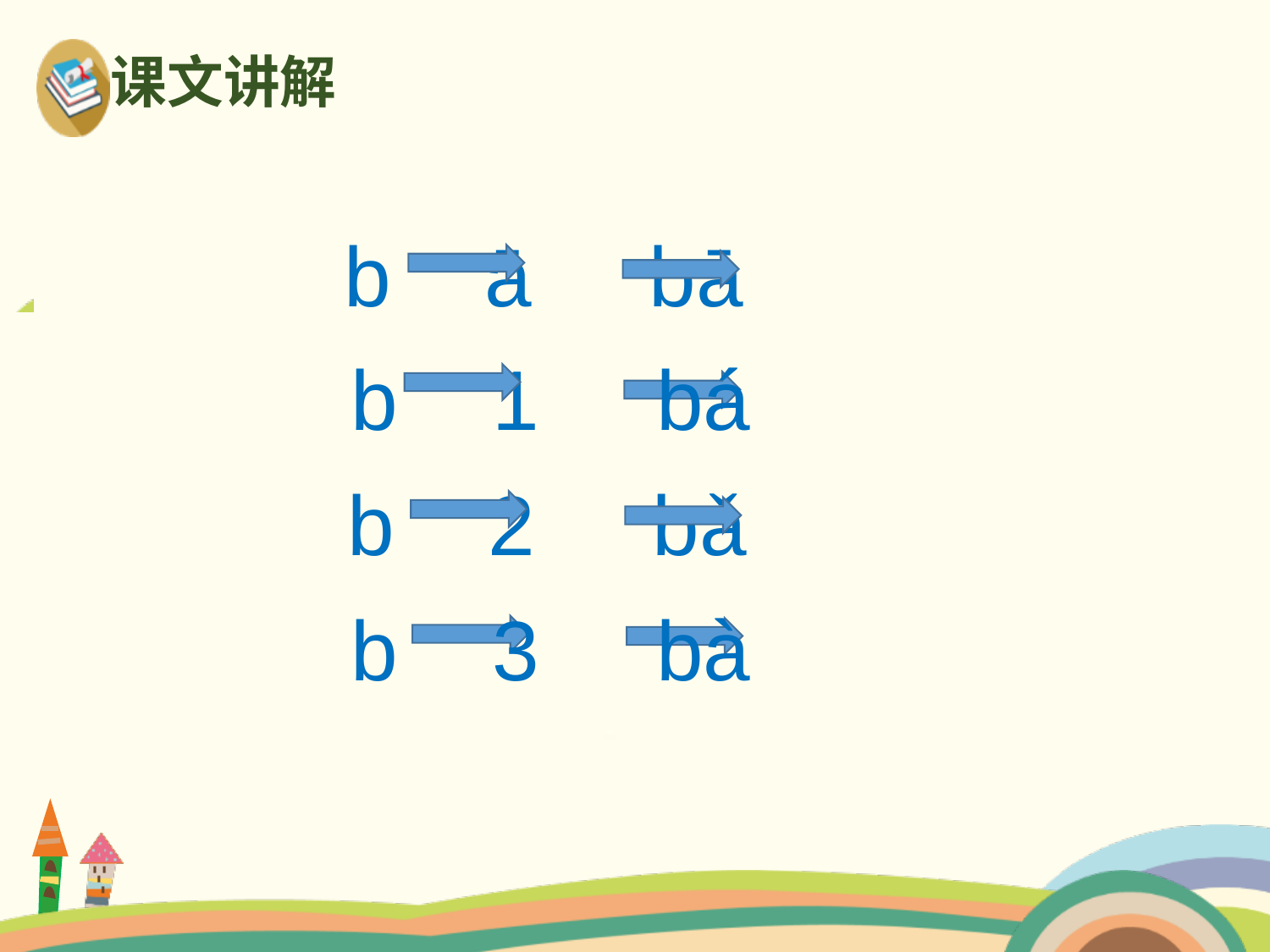

课文讲解
b    ā     bā

b    1     bá

b    2     bǎ

b    3     bà